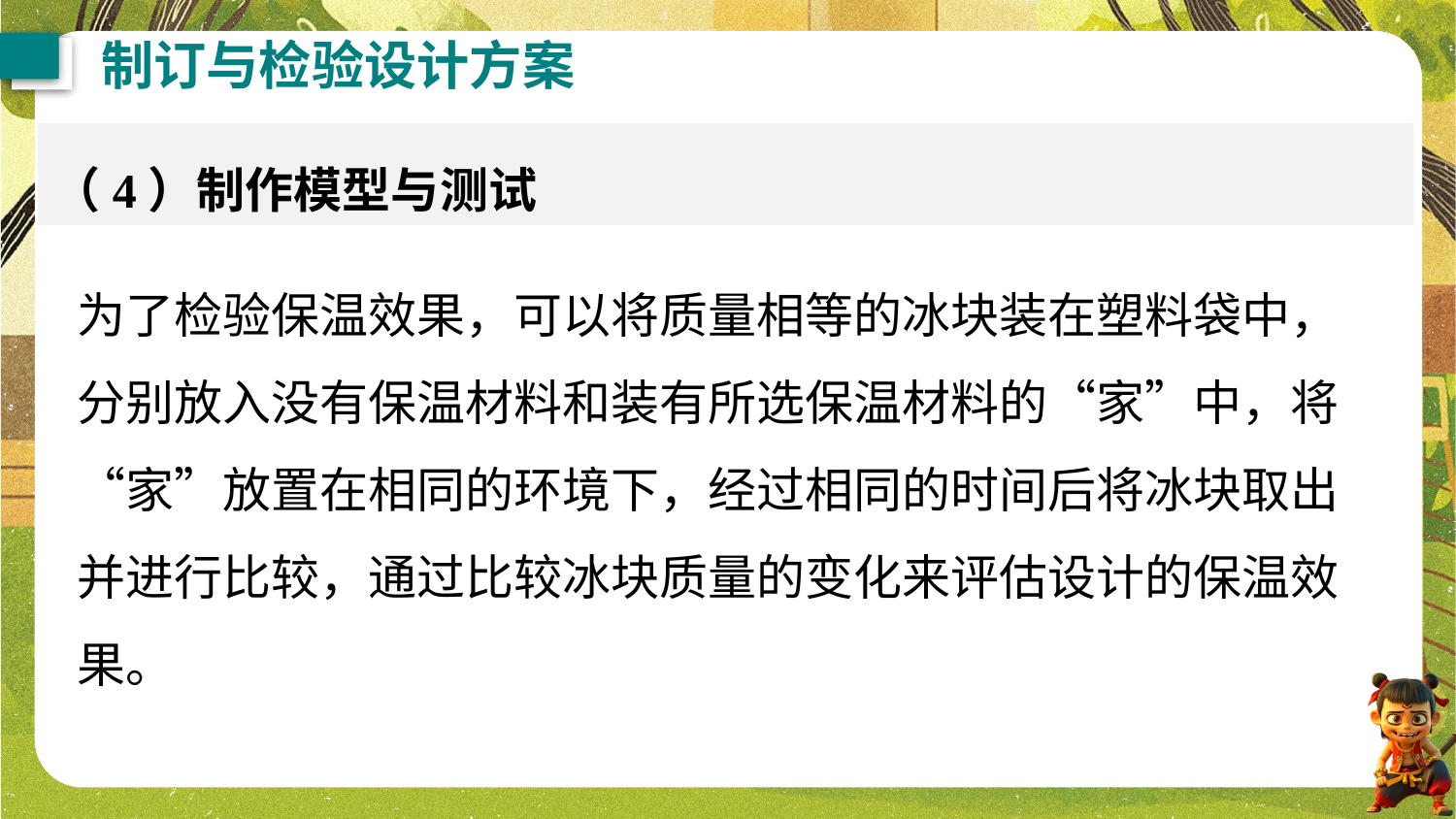

制订与检验设计方案

（4）制作模型与测试
为了检验保温效果，可以将质量相等的冰块装在塑料袋中，分别放入没有保温材料和装有所选保温材料的“家”中，将“家”放置在相同的环境下，经过相同的时间后将冰块取出并进行比较，通过比较冰块质量的变化来评估设计的保温效果。